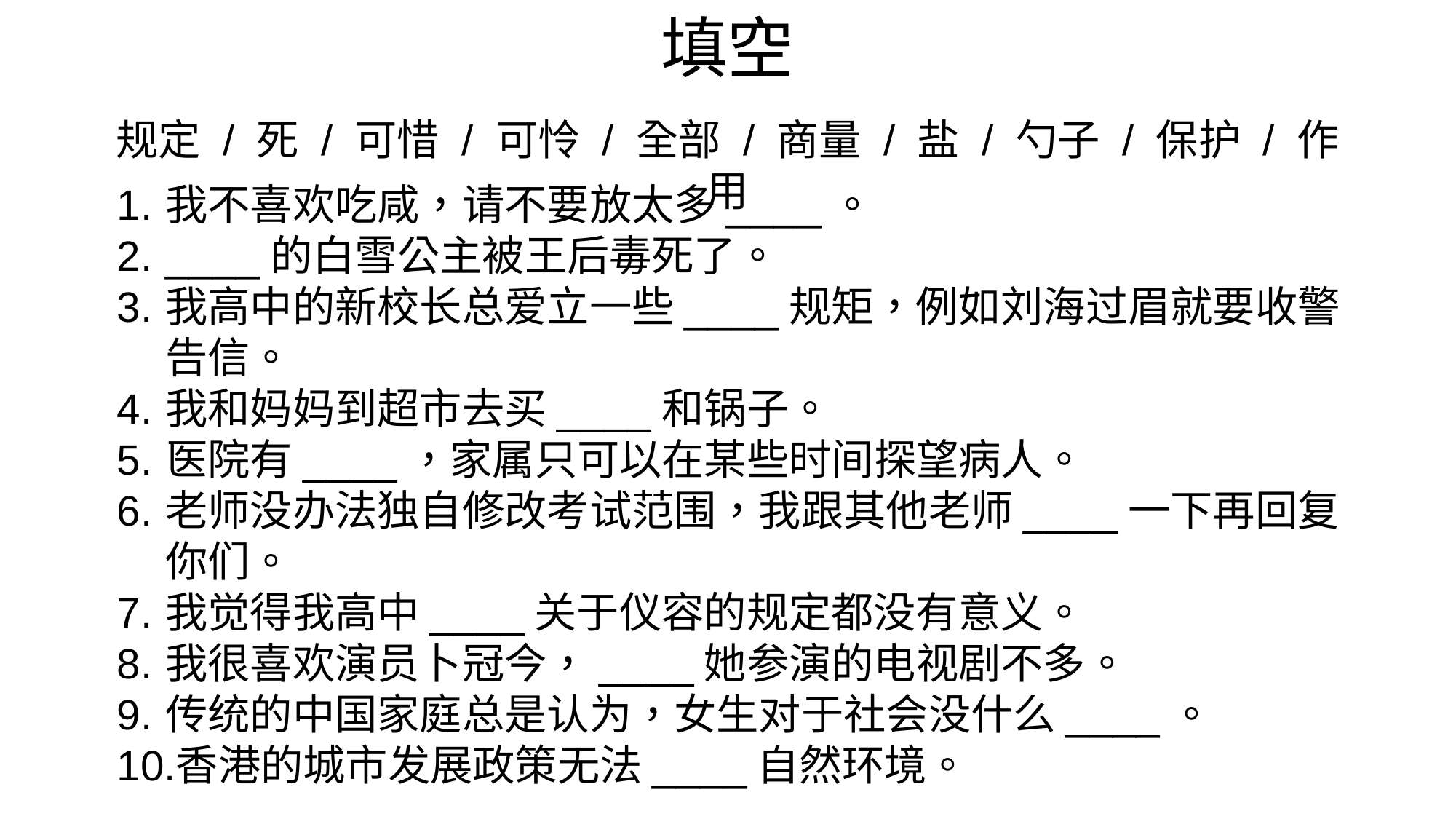

# 填空
规定 / 死 / 可惜 / 可怜 / 全部 / 商量 / 盐 / 勺子 / 保护 / 作用
我不喜欢吃咸，请不要放太多____。
____的白雪公主被王后毒死了。
我高中的新校长总爱立一些____规矩，例如刘海过眉就要收警告信。
我和妈妈到超市去买____和锅子。
医院有____，家属只可以在某些时间探望病人。
老师没办法独自修改考试范围，我跟其他老师____一下再回复你们。
我觉得我高中____关于仪容的规定都没有意义。
我很喜欢演员卜冠今，____她参演的电视剧不多。
传统的中国家庭总是认为，女生对于社会没什么____。
香港的城市发展政策无法____自然环境。